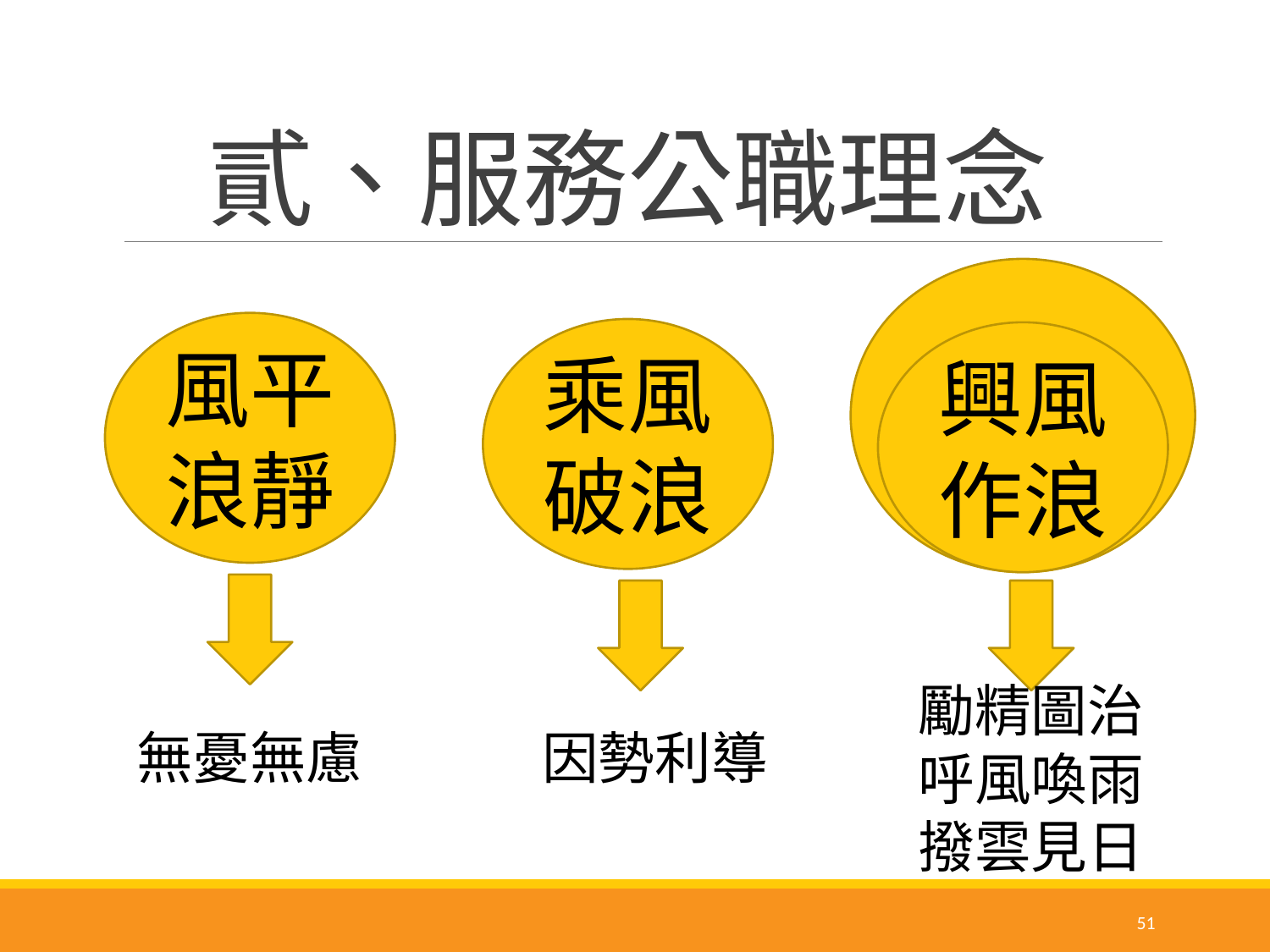

# 貳、服務公職理念

風平浪靜
乘風破浪
興風作浪

勵精圖治
呼風喚雨
撥雲見日
無憂無慮
因勢利導
51